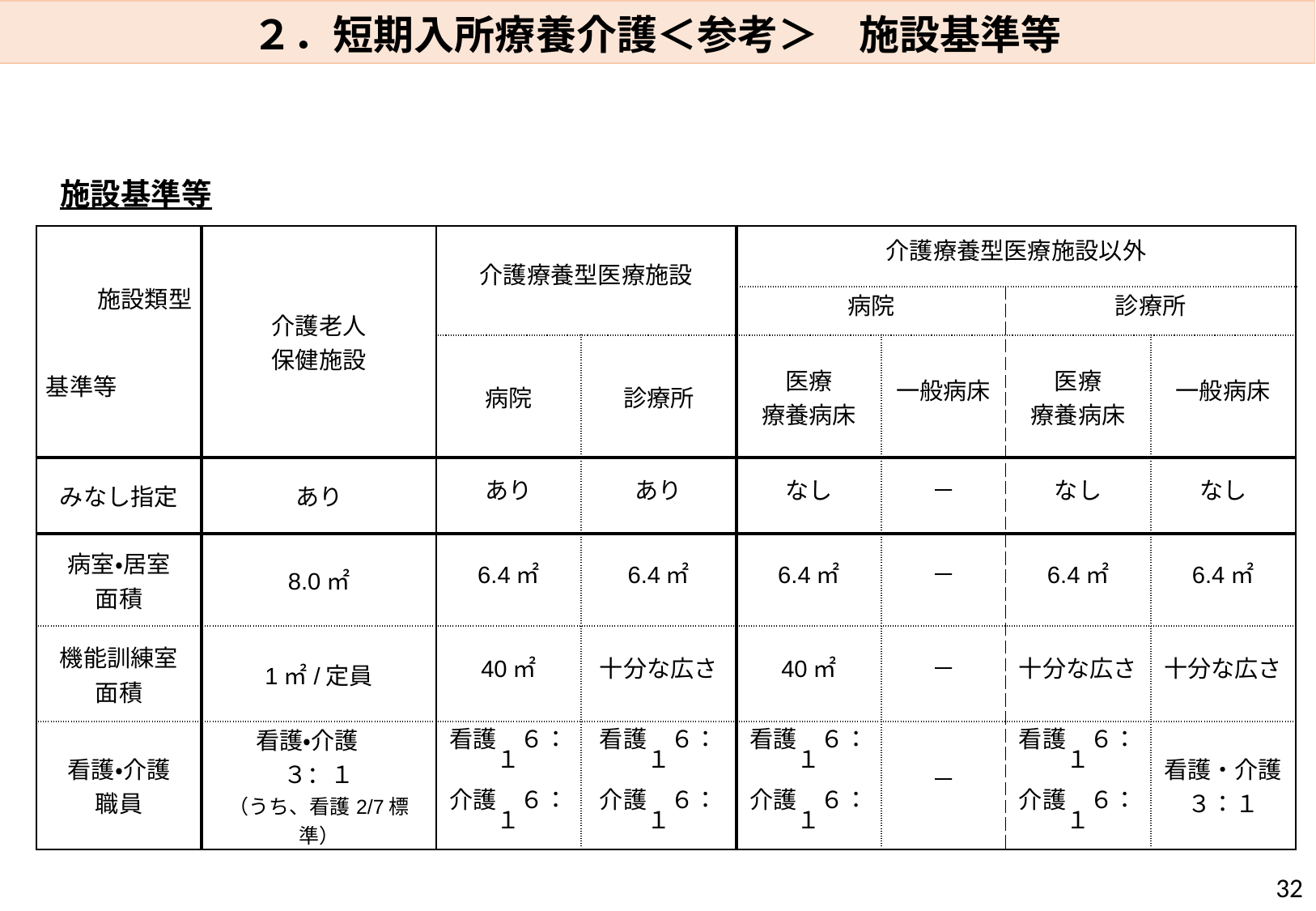

２．短期入所療養介護＜参考＞　施設基準等
施設基準等
| 施設類型 基準等 | 介護老人 保健施設 | 介護療養型医療施設 |  | 介護療養型医療施設以外 |  |  |  |
| --- | --- | --- | --- | --- | --- | --- | --- |
|  |  |  |  | 病院 |  | 診療所 |  |
|  |  | 病院 | 診療所 | 医療 療養病床 | 一般病床 | 医療 療養病床 | 一般病床 |
| みなし指定 | あり | あり | あり | なし | － | なし | なし |
| 病室・居室 面積 | 8.0㎡ | 6.4㎡ | 6.4㎡ | 6.4㎡ | － | 6.4㎡ | 6.4㎡ |
| 機能訓練室 面積 | 1㎡/定員 | 40㎡ | 十分な広さ | 40㎡ | － | 十分な広さ | 十分な広さ |
| 看護・介護 職員 | 看護・介護　 ３：１ （うち、看護2/7標準） | 看護　６：１ 介護　６：１ | 看護　６：１ 介護　６：１ | 看護　６：１ 介護　６：１ | － | 看護　６：１ 介護　６：１ | 看護・介護 ３：１ |
32